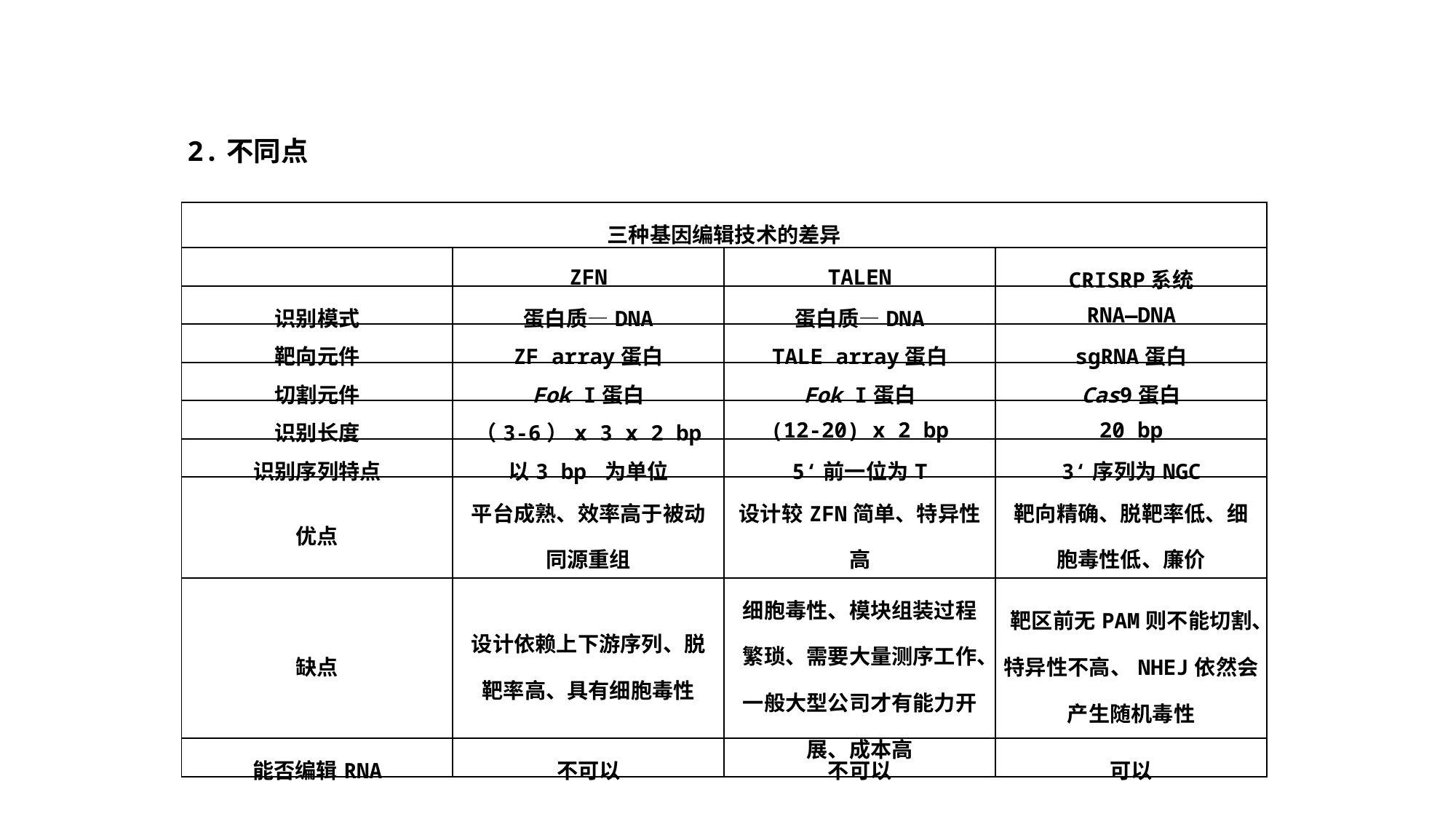

2.不同点
| 三种基因编辑技术的差异 |  |  |  |
| --- | --- | --- | --- |
|  | ZFN | TALEN | CRISRP系统 |
| 识别模式 | 蛋白质—DNA | 蛋白质—DNA | RNA—DNA |
| 靶向元件 | ZF array蛋白 | TALE array蛋白 | sgRNA蛋白 |
| 切割元件 | Fok I蛋白 | Fok I蛋白 | Cas9蛋白 |
| 识别长度 | （3-6）x 3 x 2 bp | (12-20) x 2 bp | 20 bp |
| 识别序列特点 | 以3 bp 为单位 | 5‘前一位为T | 3‘序列为NGC |
| 优点 | 平台成熟、效率高于被动同源重组 | 设计较ZFN简单、特异性高 | 靶向精确、脱靶率低、细胞毒性低、廉价 |
| 缺点 | 设计依赖上下游序列、脱靶率高、具有细胞毒性 | 细胞毒性、模块组装过程繁琐、需要大量测序工作、一般大型公司才有能力开展、成本高 | 靶区前无PAM则不能切割、特异性不高、NHEJ依然会产生随机毒性 |
| 能否编辑RNA | 不可以 | 不可以 | 可以 |